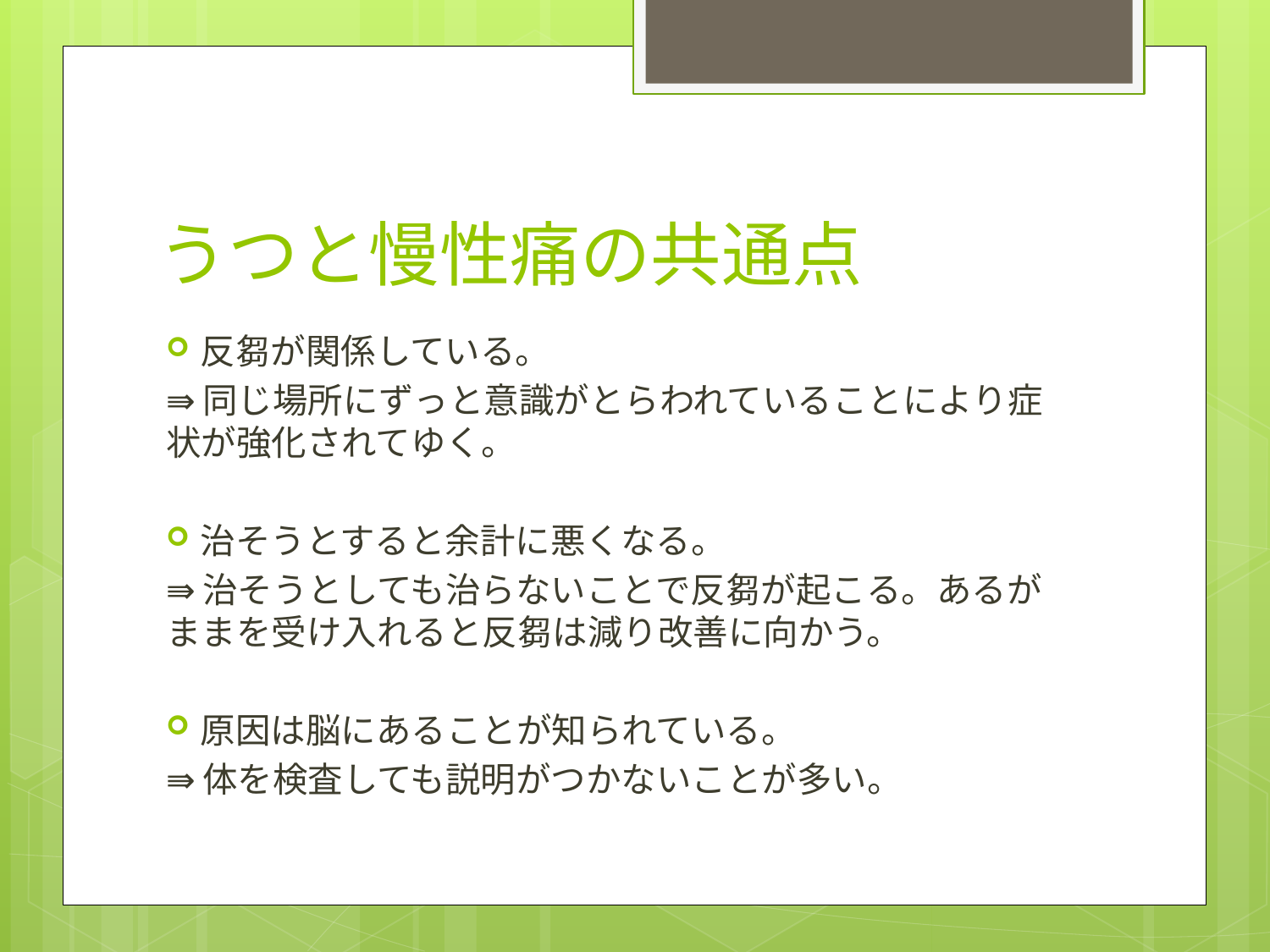

# うつと慢性痛の共通点
反芻が関係している。
⇛同じ場所にずっと意識がとらわれていることにより症状が強化されてゆく。

治そうとすると余計に悪くなる。
⇛治そうとしても治らないことで反芻が起こる。あるがままを受け入れると反芻は減り改善に向かう。

原因は脳にあることが知られている。
⇛体を検査しても説明がつかないことが多い。